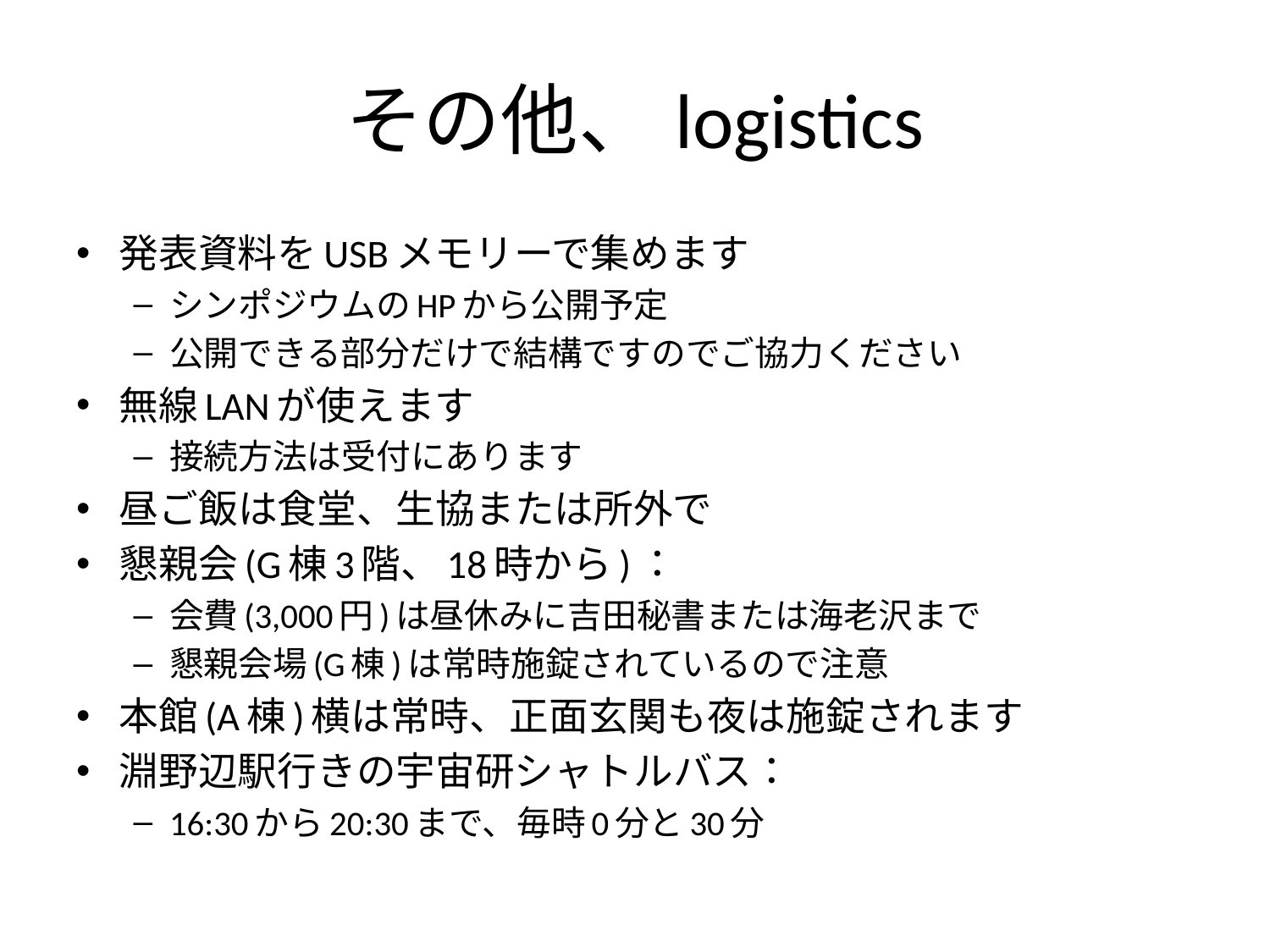

# その他、logistics
発表資料をUSBメモリーで集めます
シンポジウムのHPから公開予定
公開できる部分だけで結構ですのでご協力ください
無線LANが使えます
接続方法は受付にあります
昼ご飯は食堂、生協または所外で
懇親会(G棟3階、18時から)：
会費(3,000円)は昼休みに吉田秘書または海老沢まで
懇親会場(G棟)は常時施錠されているので注意
本館(A棟)横は常時、正面玄関も夜は施錠されます
淵野辺駅行きの宇宙研シャトルバス：
16:30から20:30まで、毎時0分と30分